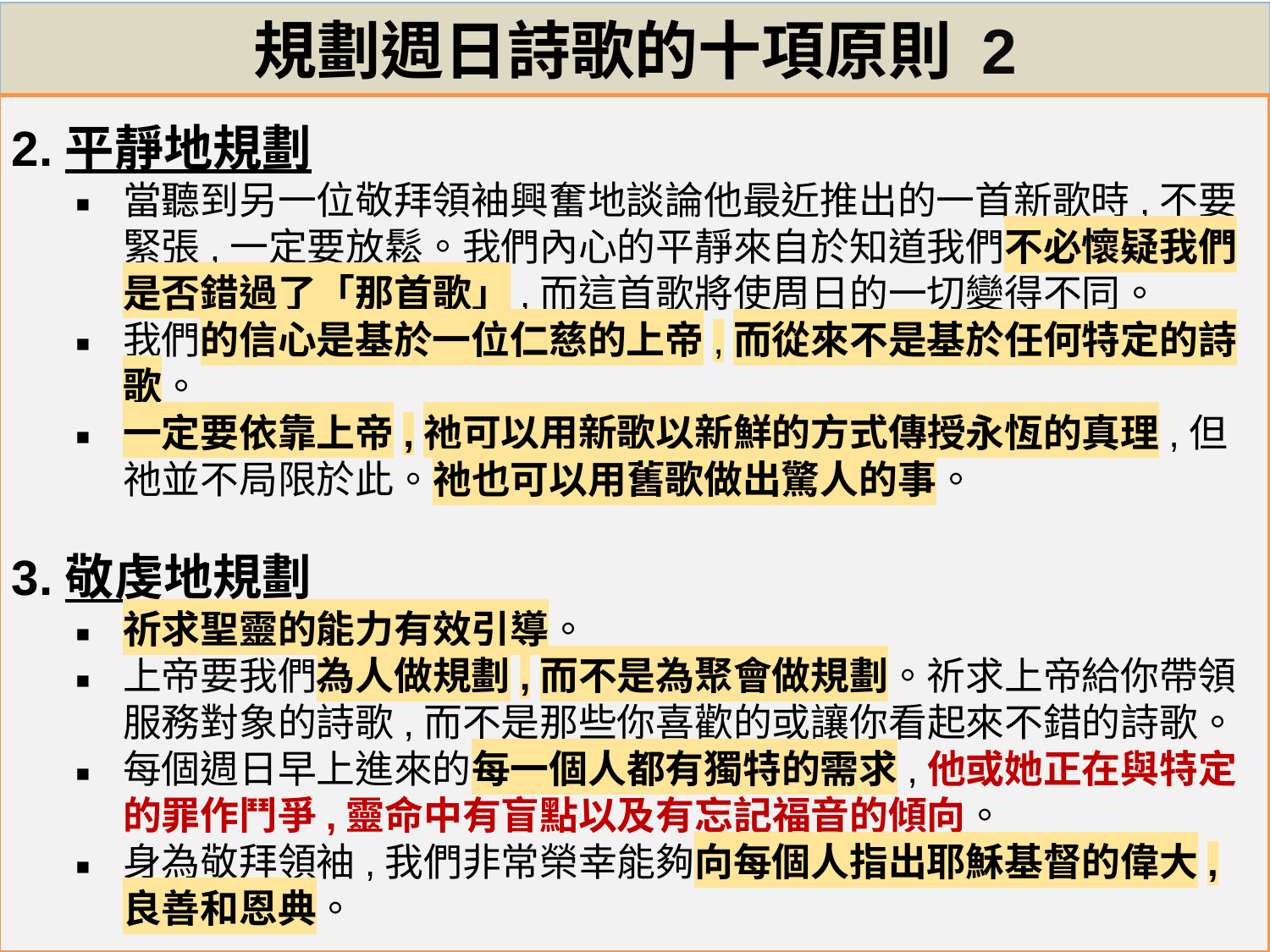

# 規劃週日詩歌的十項原則 2
2.平靜地規劃
當聽到另一位敬拜領袖興奮地談論他最近推出的一首新歌時,不要緊張,一定要放鬆。我們內心的平靜來自於知道我們不必懷疑我們是否錯過了「那首歌」,而這首歌將使周日的一切變得不同。
我們的信心是基於一位仁慈的上帝,而從來不是基於任何特定的詩歌。
一定要依靠上帝,祂可以用新歌以新鮮的方式傳授永恆的真理,但祂並不局限於此。祂也可以用舊歌做出驚人的事。

3.敬虔地規劃
祈求聖靈的能力有效引導。
上帝要我們為人做規劃,而不是為聚會做規劃。祈求上帝給你帶領服務對象的詩歌,而不是那些你喜歡的或讓你看起來不錯的詩歌。
每個週日早上進來的每一個人都有獨特的需求,他或她正在與特定的罪作鬥爭,靈命中有盲點以及有忘記福音的傾向。
身為敬拜領袖,我們非常榮幸能夠向每個人指出耶穌基督的偉大,良善和恩典。